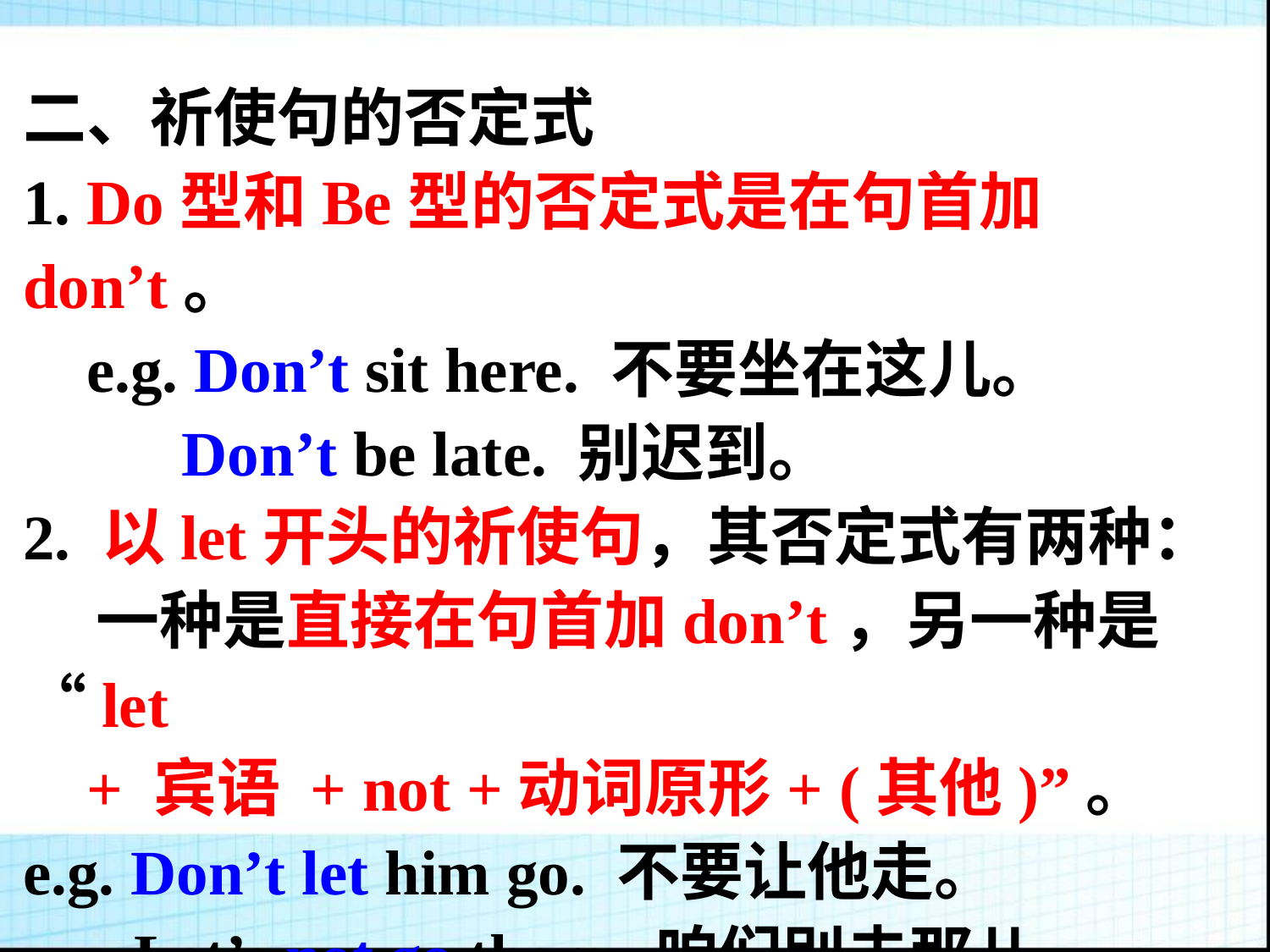

二、祈使句的否定式
1. Do型和Be型的否定式是在句首加don’t。
    e.g. Don’t sit here. 不要坐在这儿。
          Don’t be late. 别迟到。
2. 以let开头的祈使句，其否定式有两种：
    一种是直接在句首加don’t，另一种是“let
    + 宾语 + not +动词原形+ (其他)”。
e.g. Don’t let him go. 不要让他走。
       Let’s not go there. 咱们别去那儿。